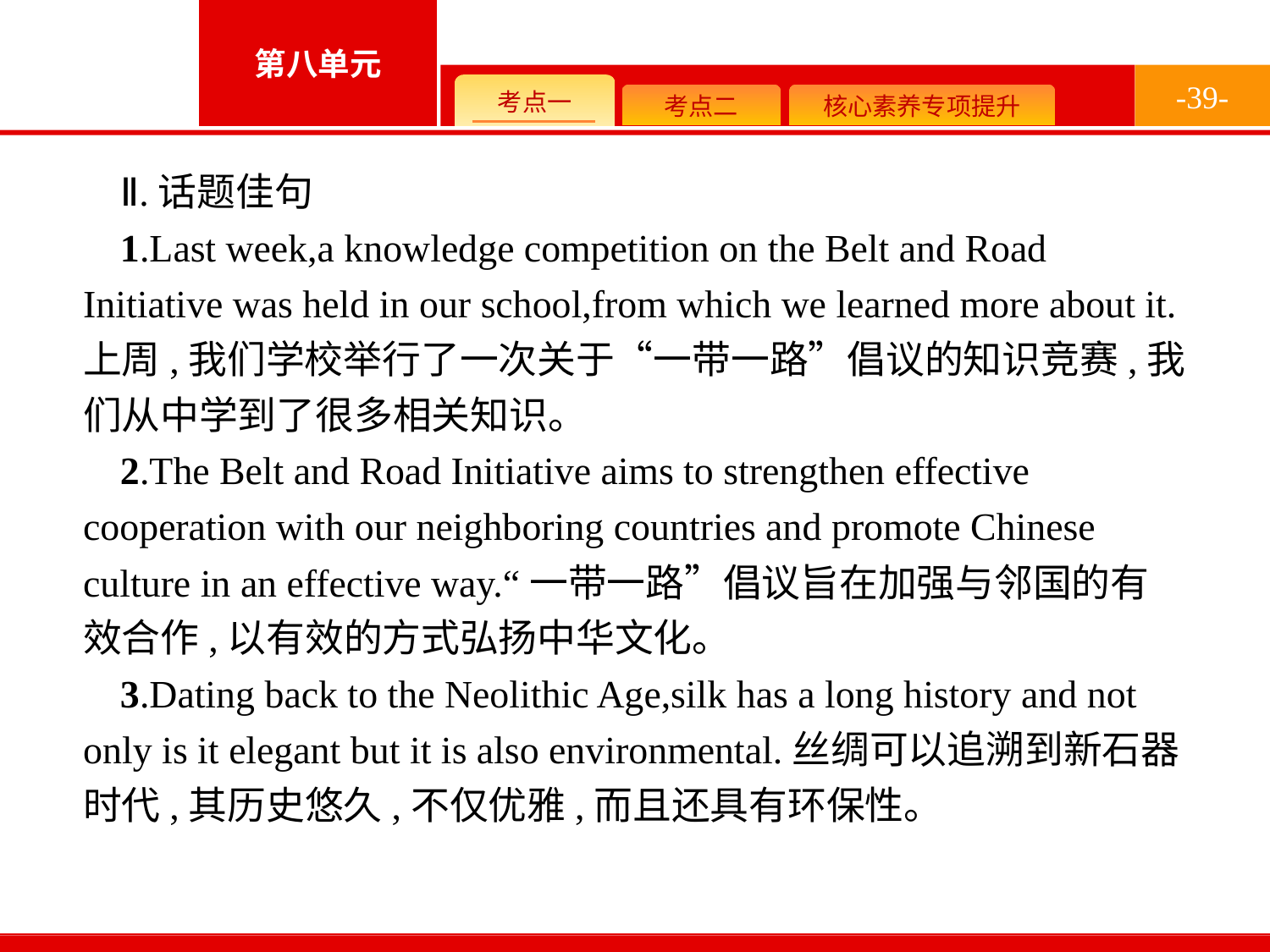

-39-
Ⅱ.话题佳句
1.Last week,a knowledge competition on the Belt and Road Initiative was held in our school,from which we learned more about it.上周,我们学校举行了一次关于“一带一路”倡议的知识竞赛,我们从中学到了很多相关知识。
2.The Belt and Road Initiative aims to strengthen effective cooperation with our neighboring countries and promote Chinese culture in an effective way.“一带一路”倡议旨在加强与邻国的有效合作,以有效的方式弘扬中华文化。
3.Dating back to the Neolithic Age,silk has a long history and not only is it elegant but it is also environmental.丝绸可以追溯到新石器时代,其历史悠久,不仅优雅,而且还具有环保性。